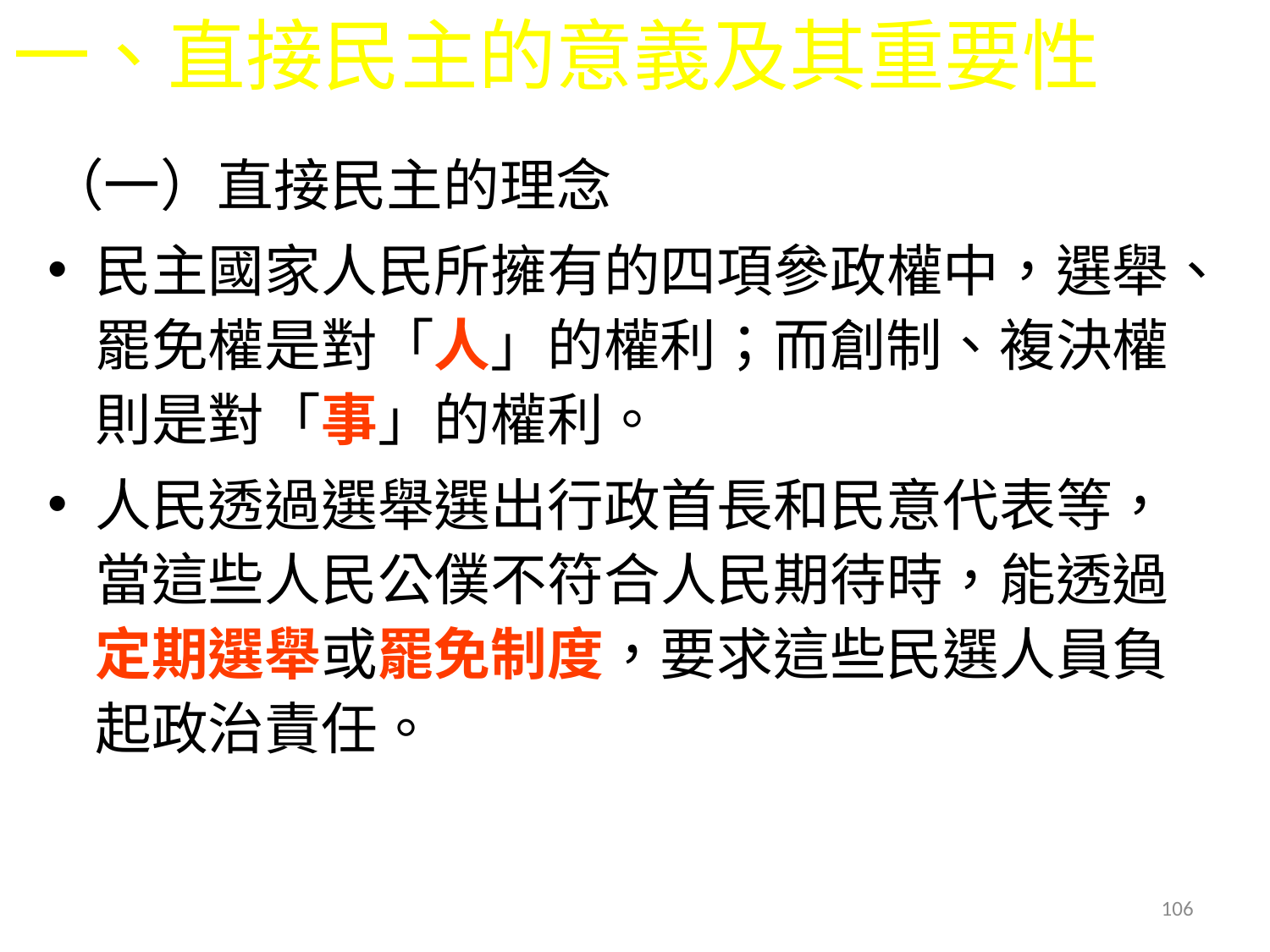

# 一、直接民主的意義及其重要性
（一）直接民主的理念
民主國家人民所擁有的四項參政權中，選舉、罷免權是對「人」的權利；而創制、複決權則是對「事」的權利。
人民透過選舉選出行政首長和民意代表等，當這些人民公僕不符合人民期待時，能透過定期選舉或罷免制度，要求這些民選人員負起政治責任。
106